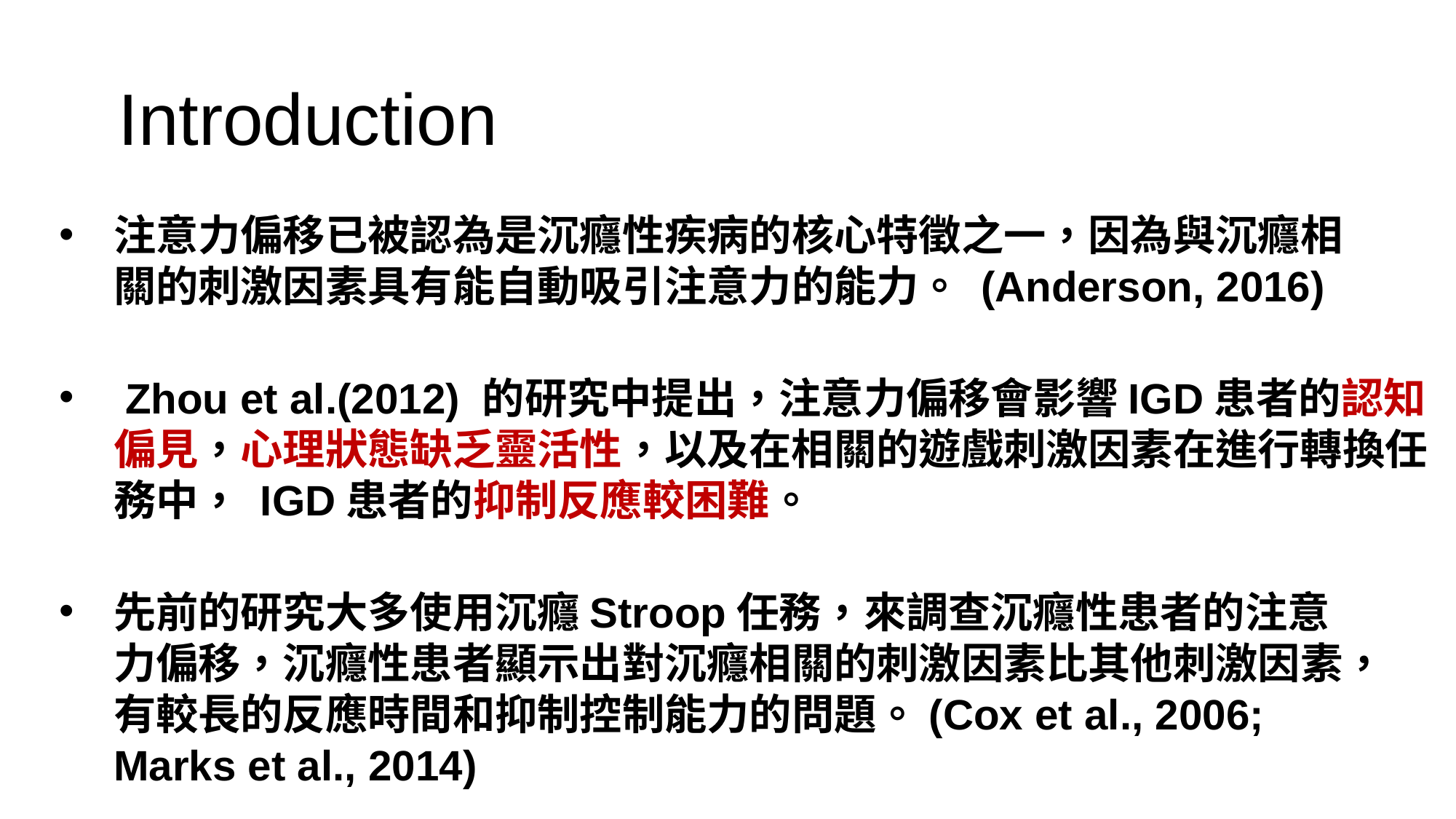

Introduction
注意力偏移已被認為是沉癮性疾病的核心特徵之一，因為與沉癮相關的刺激因素具有能自動吸引注意力的能力。 (Anderson, 2016)
 Zhou et al.(2012) 的研究中提出，注意力偏移會影響IGD患者的認知偏見，心理狀態缺乏靈活性，以及在相關的遊戲刺激因素在進行轉換任務中， IGD患者的抑制反應較困難。
先前的研究大多使用沉癮Stroop任務，來調查沉癮性患者的注意力偏移，沉癮性患者顯示出對沉癮相關的刺激因素比其他刺激因素，有較長的反應時間和抑制控制能力的問題。(Cox et al., 2006; Marks et al., 2014)